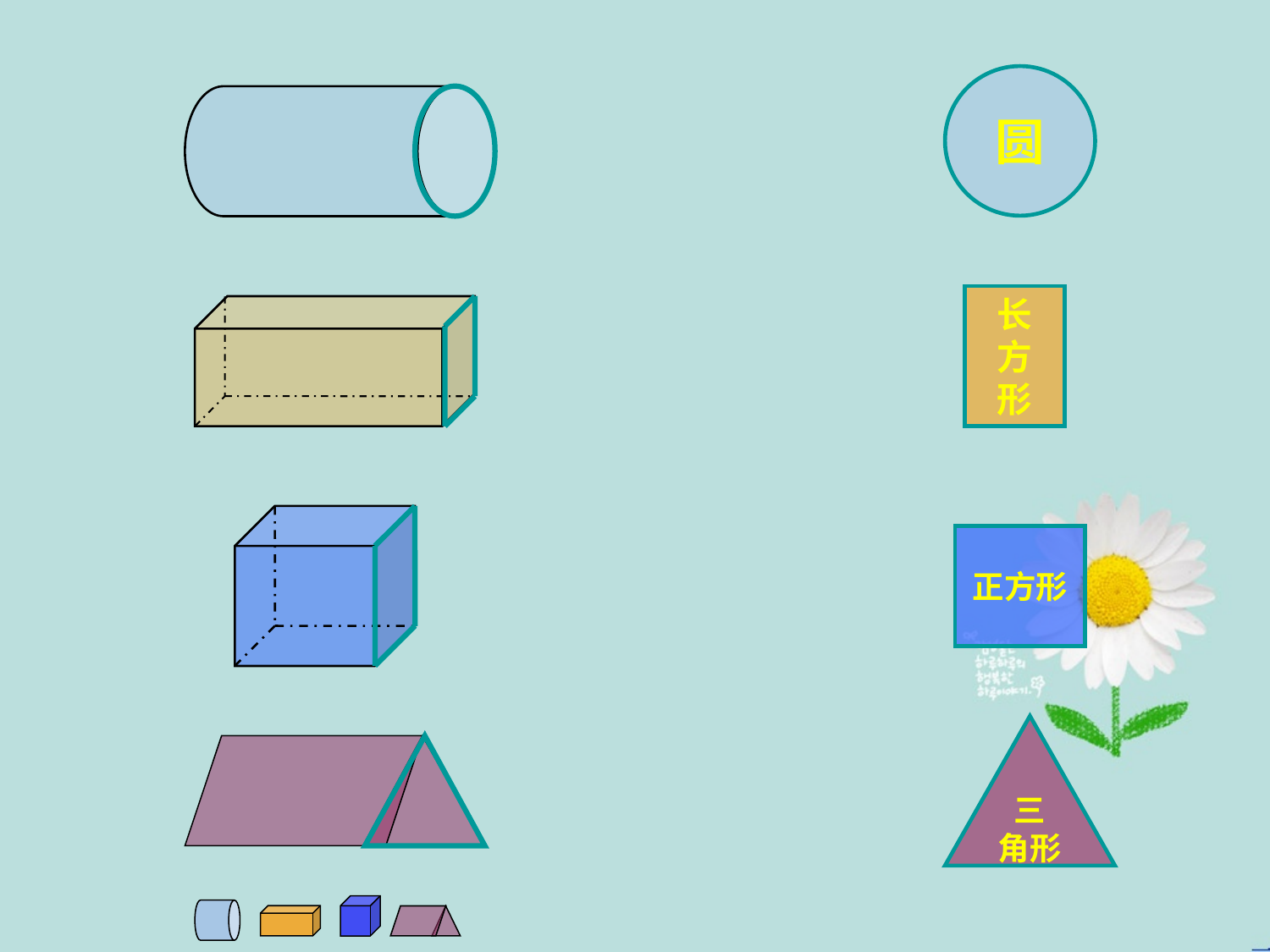

圆

长
方
形

正方形
三
角形